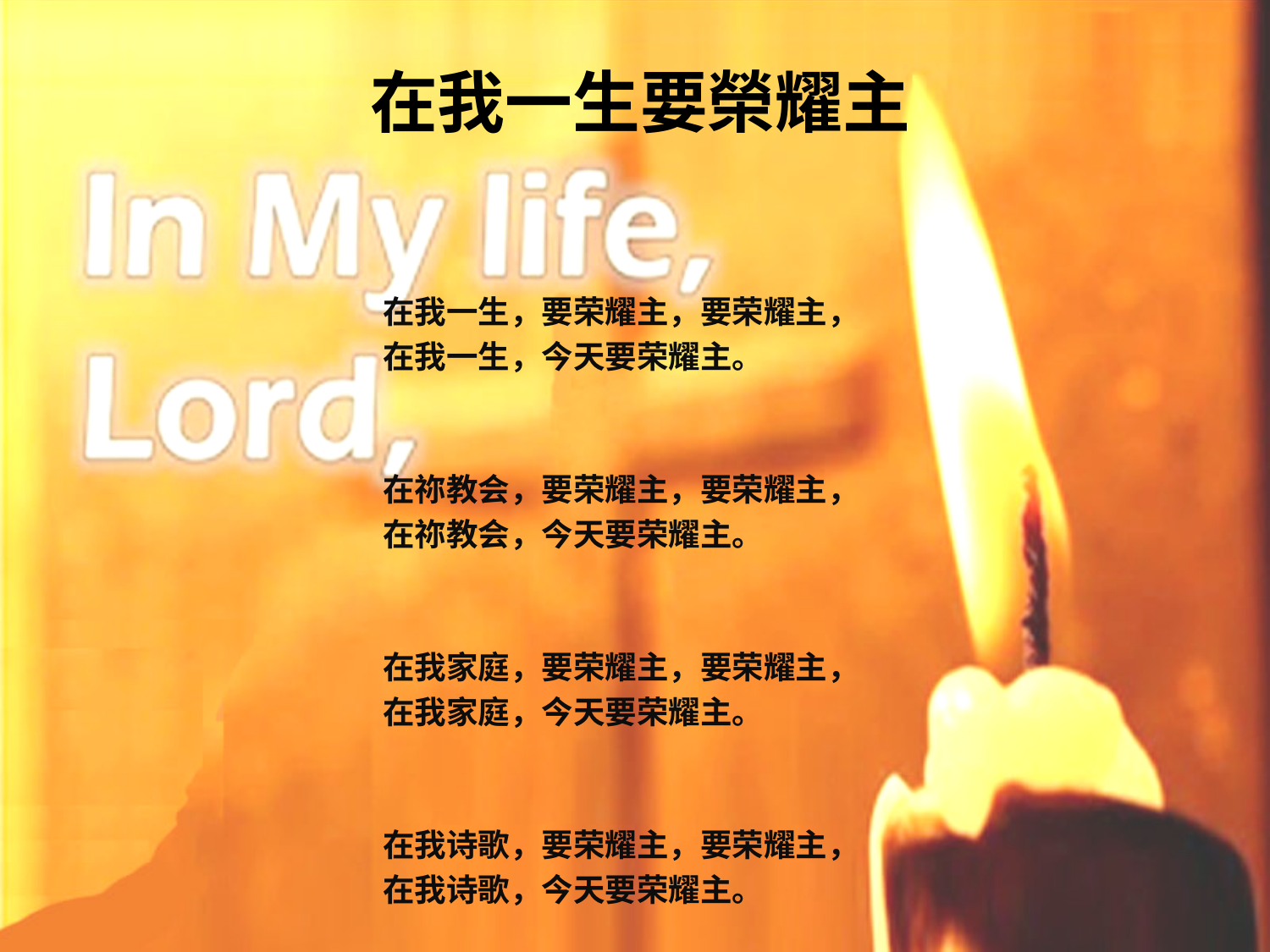

# 在我一生要榮耀主
在我一生，要荣耀主，要荣耀主，
在我一生，今天要荣耀主。

在祢教会，要荣耀主，要荣耀主，
在祢教会，今天要荣耀主。

在我家庭，要荣耀主，要荣耀主，
在我家庭，今天要荣耀主。

在我诗歌，要荣耀主，要荣耀主，
在我诗歌，今天要荣耀主。